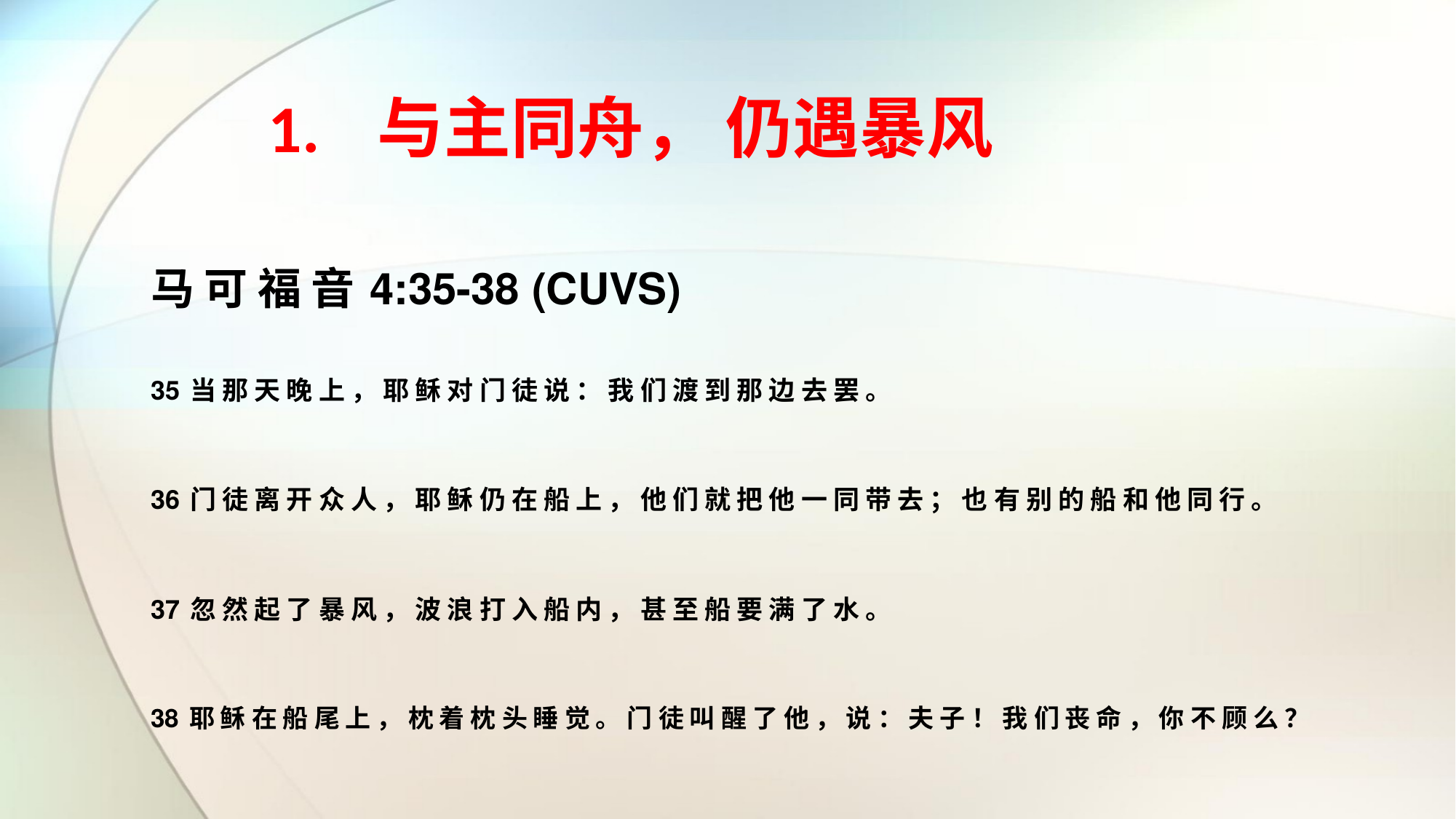

# 1.	与主同舟， 仍遇暴风
马 可 福 音 4:35-38 (CUVS)

35 当 那 天 晚 上 ， 耶 稣 对 门 徒 说 ： 我 们 渡 到 那 边 去 罢 。

36 门 徒 离 开 众 人 ， 耶 稣 仍 在 船 上 ， 他 们 就 把 他 一 同 带 去 ； 也 有 别 的 船 和 他 同 行 。

37 忽 然 起 了 暴 风 ， 波 浪 打 入 船 内 ， 甚 至 船 要 满 了 水 。

38 耶 稣 在 船 尾 上 ， 枕 着 枕 头 睡 觉 。 门 徒 叫 醒 了 他 ， 说 ： 夫 子 ！ 我 们 丧 命 ， 你 不 顾 么 ？